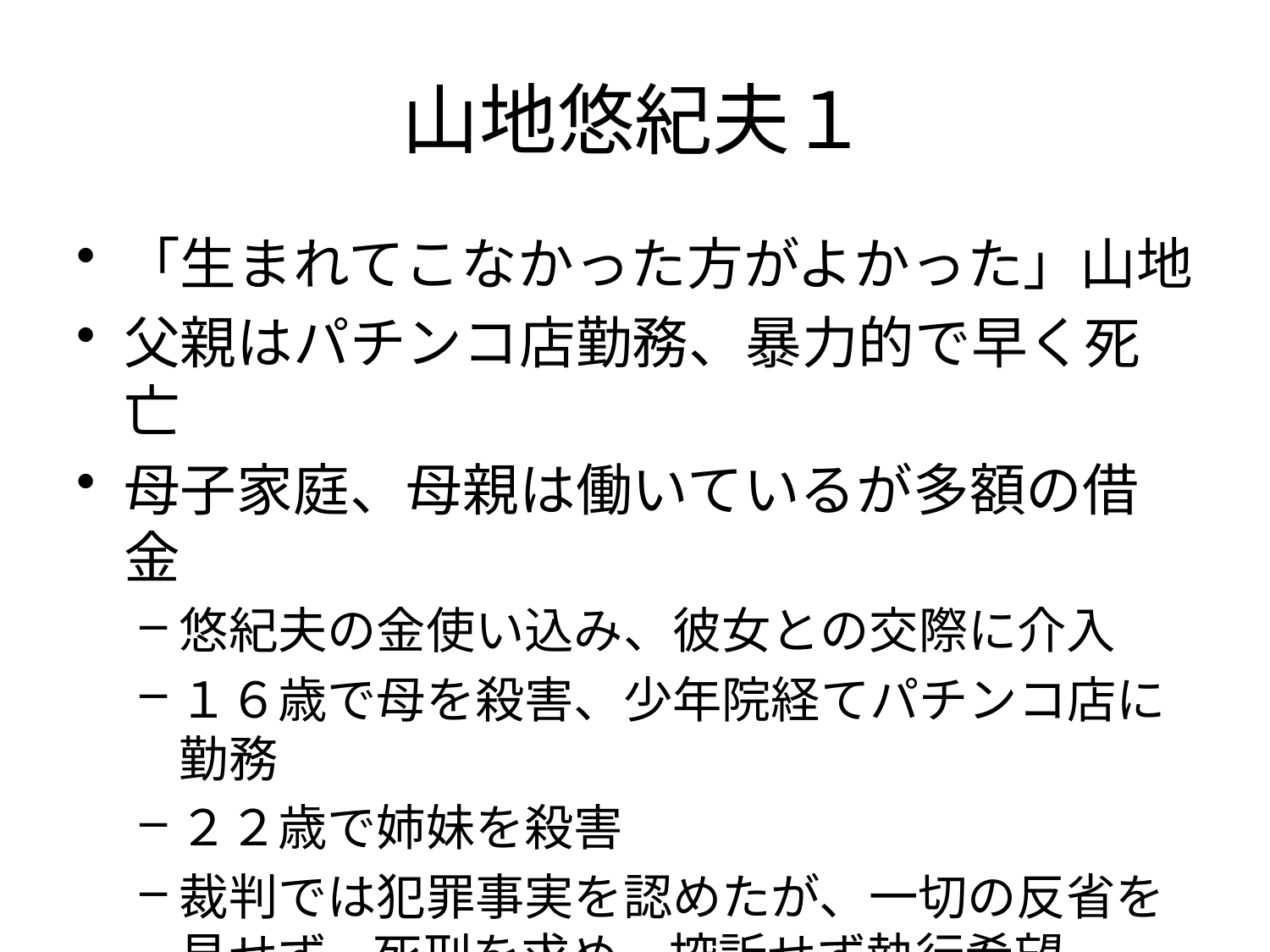

# 山地悠紀夫１
「生まれてこなかった方がよかった」山地
父親はパチンコ店勤務、暴力的で早く死亡
母子家庭、母親は働いているが多額の借金
悠紀夫の金使い込み、彼女との交際に介入
１６歳で母を殺害、少年院経てパチンコ店に勤務
２２歳で姉妹を殺害
裁判では犯罪事実を認めたが、一切の反省を見せず、死刑を求め、控訴せず執行希望
アスペルガーだったのか